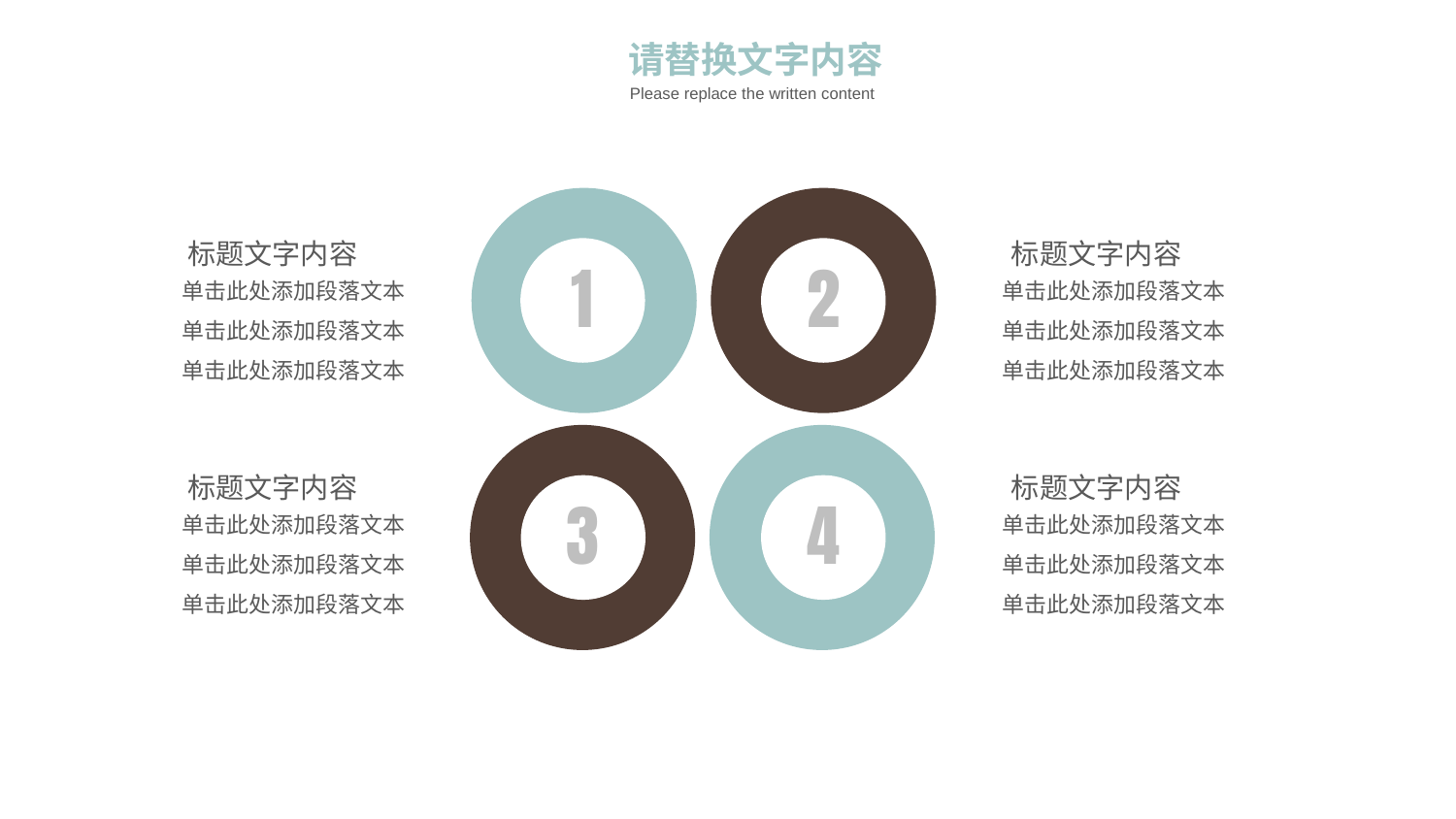

请替换文字内容
Please replace the written content

1

2
标题文字内容
单击此处添加段落文本单击此处添加段落文本单击此处添加段落文本
标题文字内容
单击此处添加段落文本单击此处添加段落文本单击此处添加段落文本
标题文字内容
单击此处添加段落文本单击此处添加段落文本单击此处添加段落文本
标题文字内容
单击此处添加段落文本单击此处添加段落文本单击此处添加段落文本

3

4